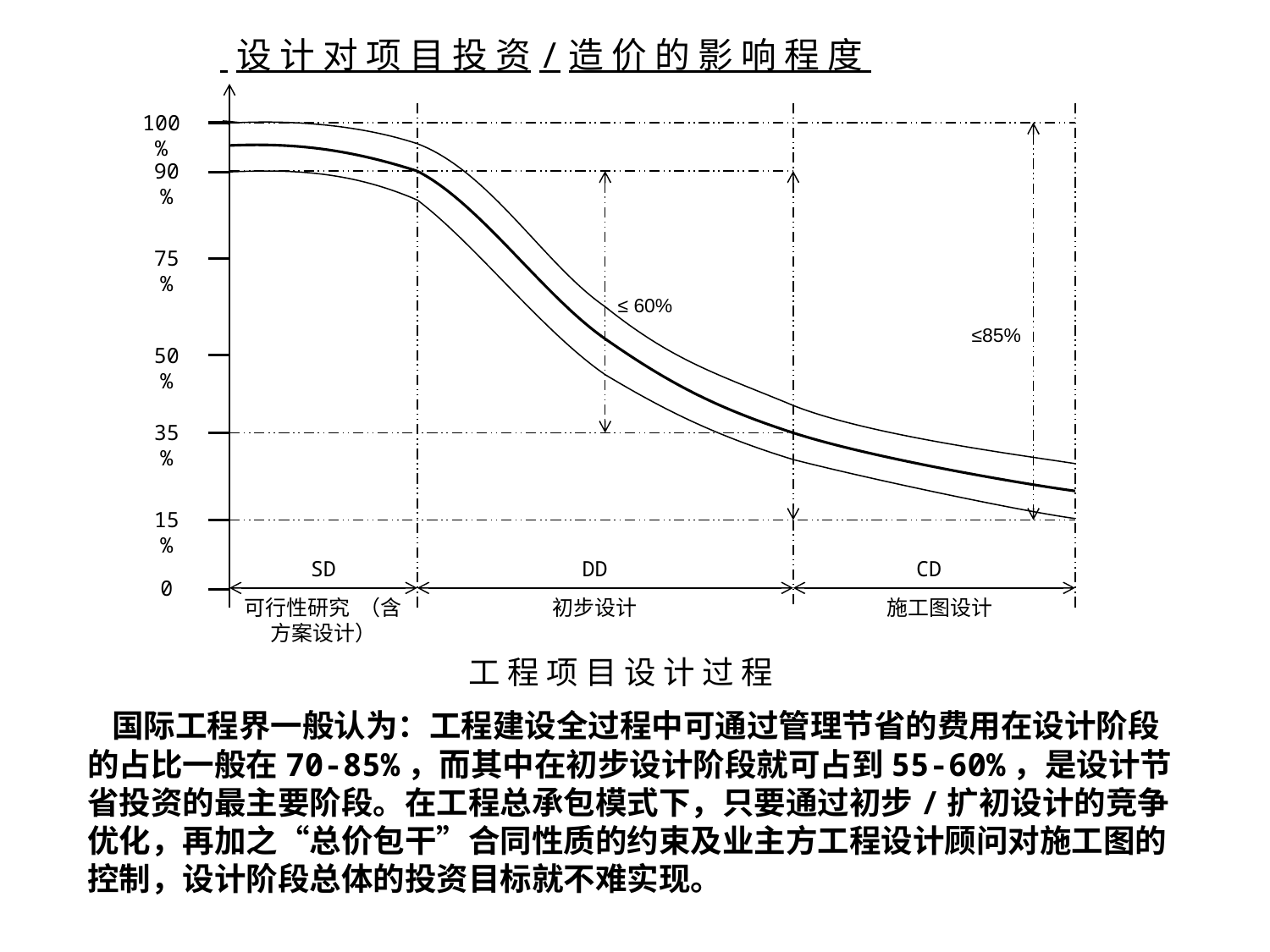

设 计 对 项 目 投 资/造 价 的 影 响 程 度
100%

90%

75%
≤ 60%
≤85%
50%
35%
15%
SD
DD
CD
0
可行性研究  （含方案设计）
初步设计
施工图设计
工 程 项 目 设 计 过 程
  国际工程界一般认为：工程建设全过程中可通过管理节省的费用在设计阶段的占比一般在70-85%，而其中在初步设计阶段就可占到55-60%，是设计节省投资的最主要阶段。在工程总承包模式下，只要通过初步/扩初设计的竞争优化，再加之“总价包干”合同性质的约束及业主方工程设计顾问对施工图的控制，设计阶段总体的投资目标就不难实现。